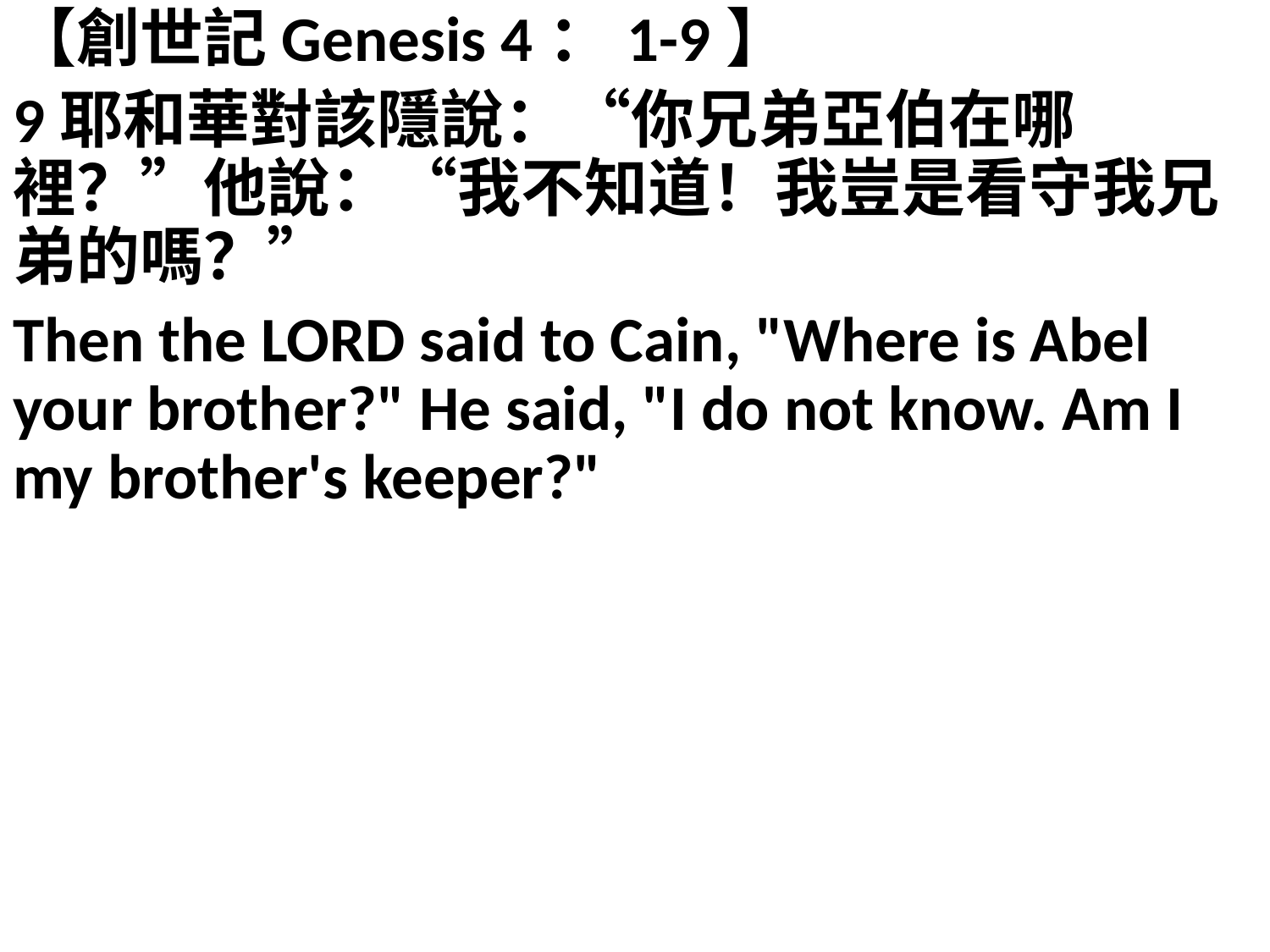

【創世記Genesis 4：1-9】
9耶和華對該隱說：“你兄弟亞伯在哪裡？”他說：“我不知道！我豈是看守我兄弟的嗎？”
Then the LORD said to Cain, "Where is Abel your brother?" He said, "I do not know. Am I my brother's keeper?"